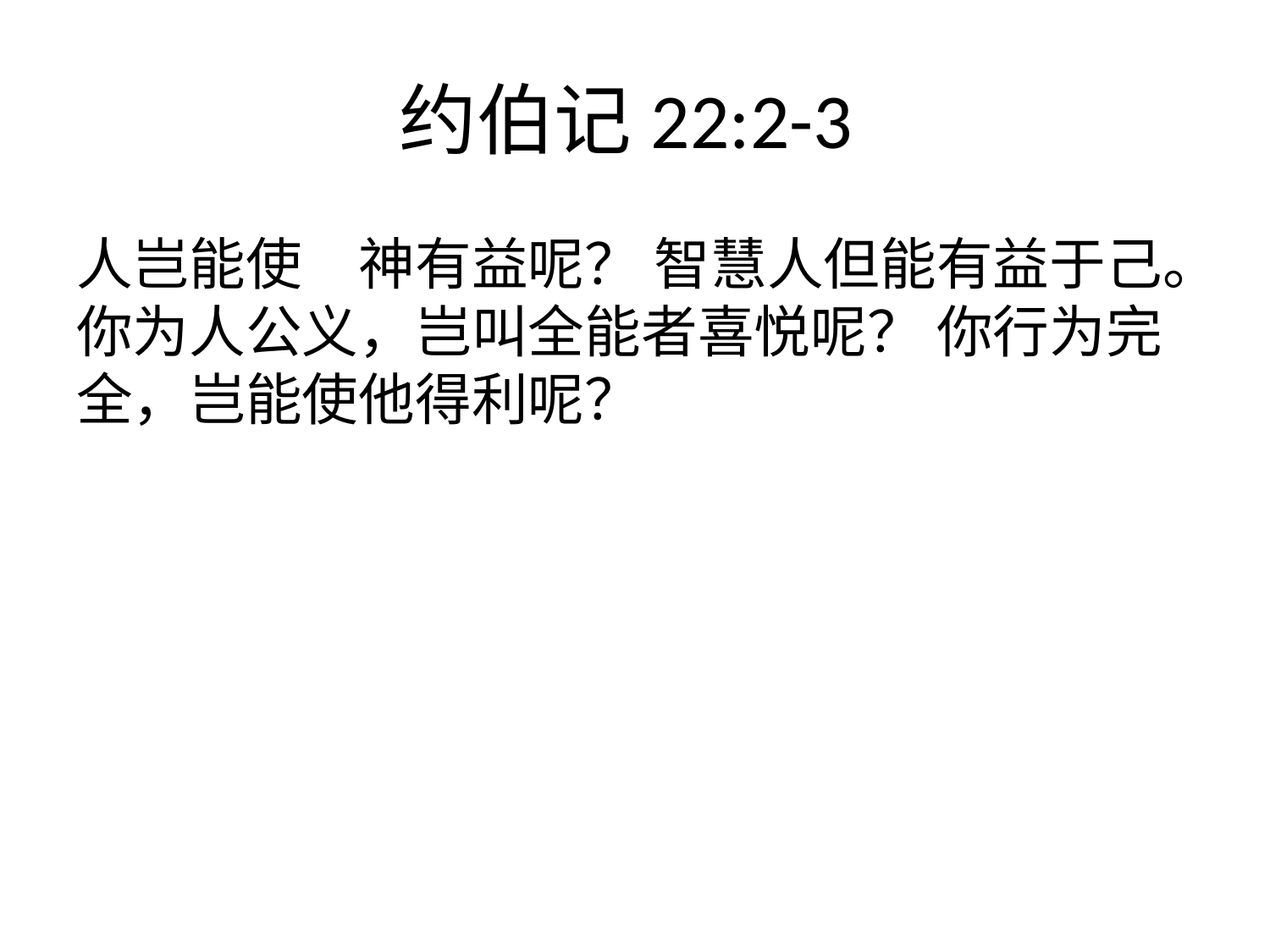

# 约伯记22:2-3
人岂能使　神有益呢？ 智慧人但能有益于己。你为人公义，岂叫全能者喜悦呢？ 你行为完全，岂能使他得利呢？